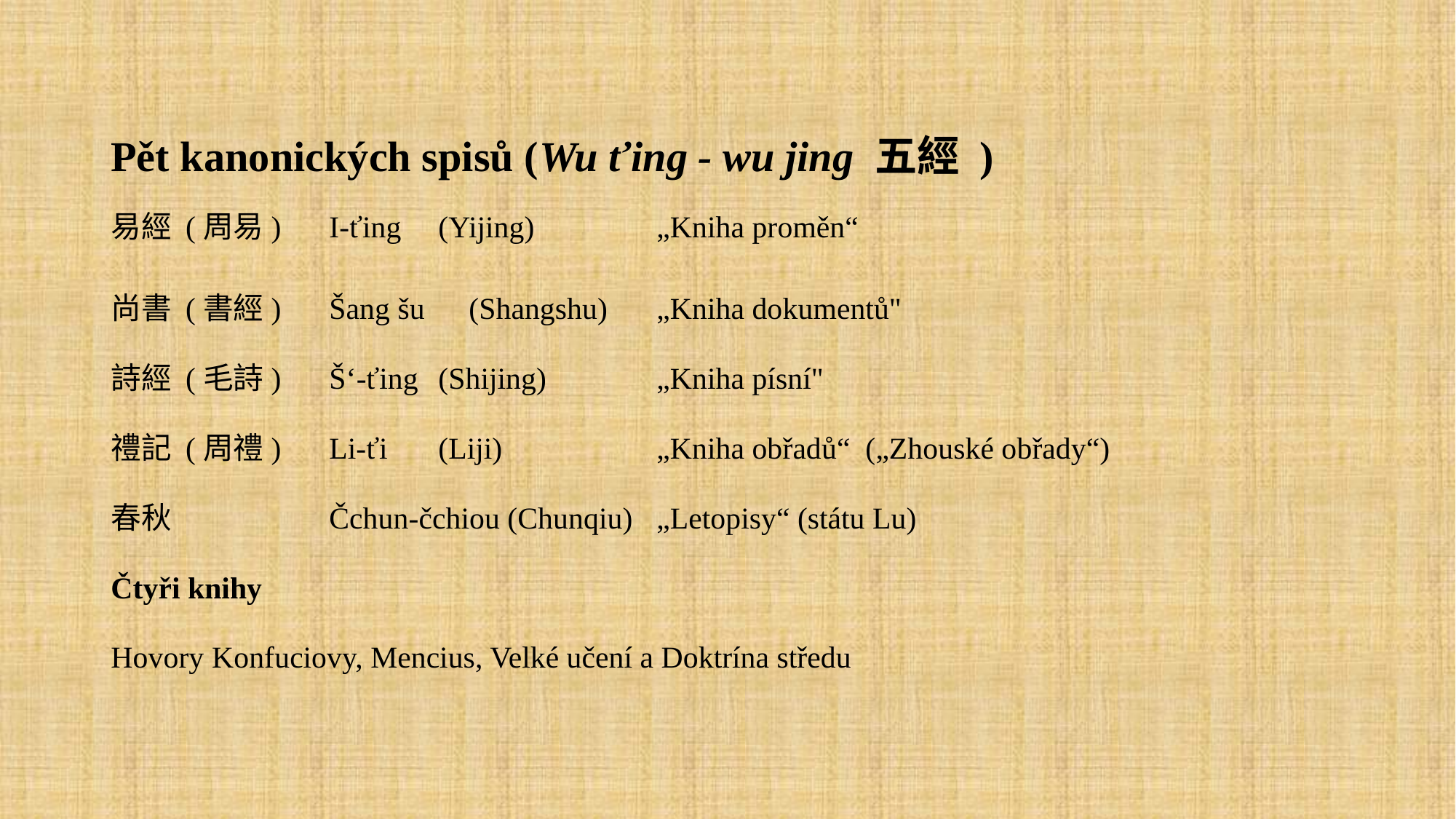

Pět kanonických spisů (Wu ťing - wu jing 五經 )
易經 (周易)	I-ťing	(Yijing)		„Kniha proměn“
尚書 (書經)	Šang šu	    (Shangshu)	„Kniha dokumentů"
詩經 (毛詩)	Š‘-ťing 	(Shijing)		„Kniha písní"
禮記 (周禮)	Li-ťi 	(Liji)		„Kniha obřadů“  („Zhouské obřady“)
春秋		Čchun-čchiou (Chunqiu)	„Letopisy“ (státu Lu)
Čtyři knihy
Hovory Konfuciovy, Mencius, Velké učení a Doktrína středu